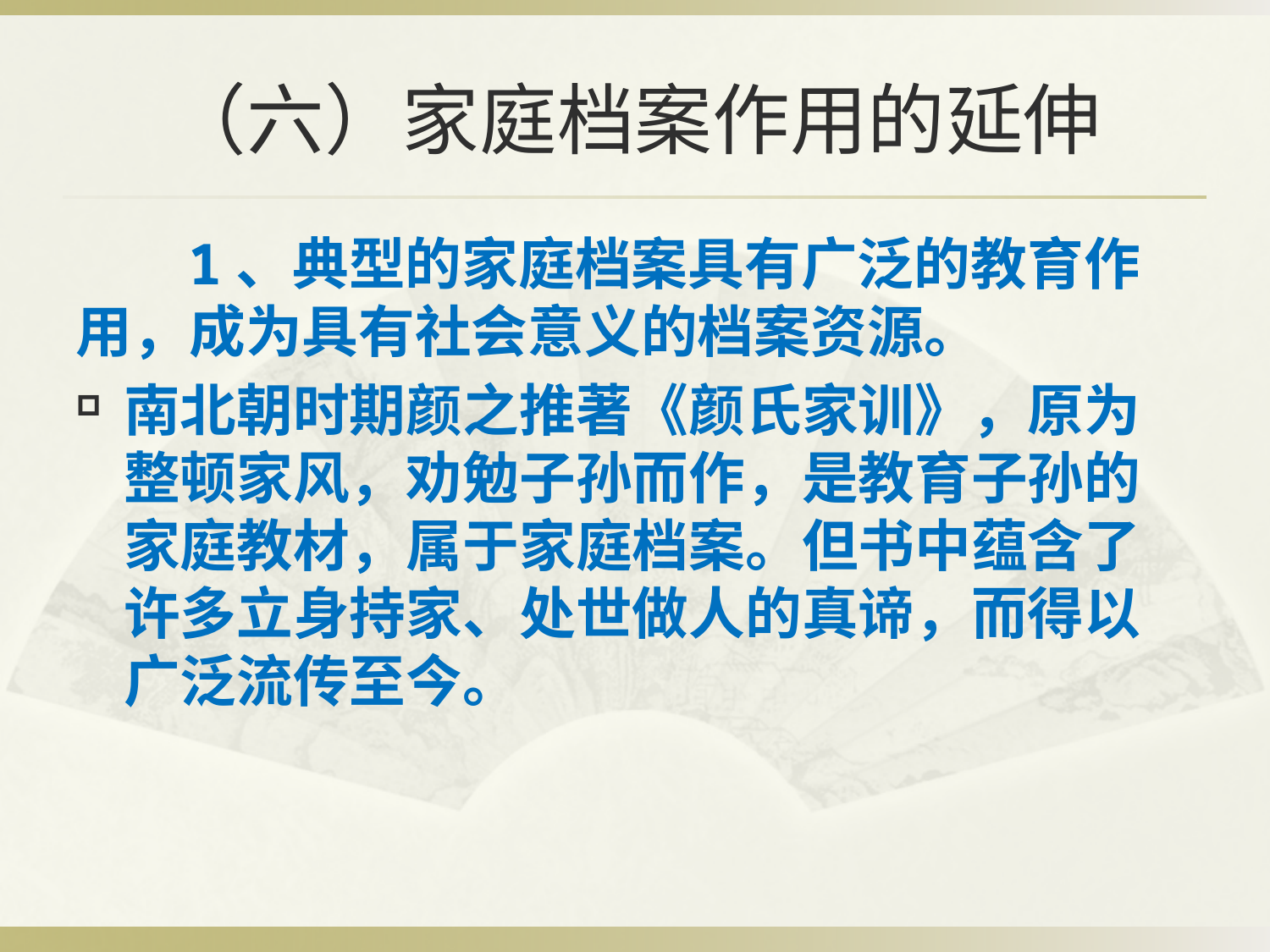

# （六）家庭档案作用的延伸
1、典型的家庭档案具有广泛的教育作用，成为具有社会意义的档案资源。
南北朝时期颜之推著《颜氏家训》，原为整顿家风，劝勉子孙而作，是教育子孙的家庭教材，属于家庭档案。但书中蕴含了许多立身持家、处世做人的真谛，而得以广泛流传至今。

52